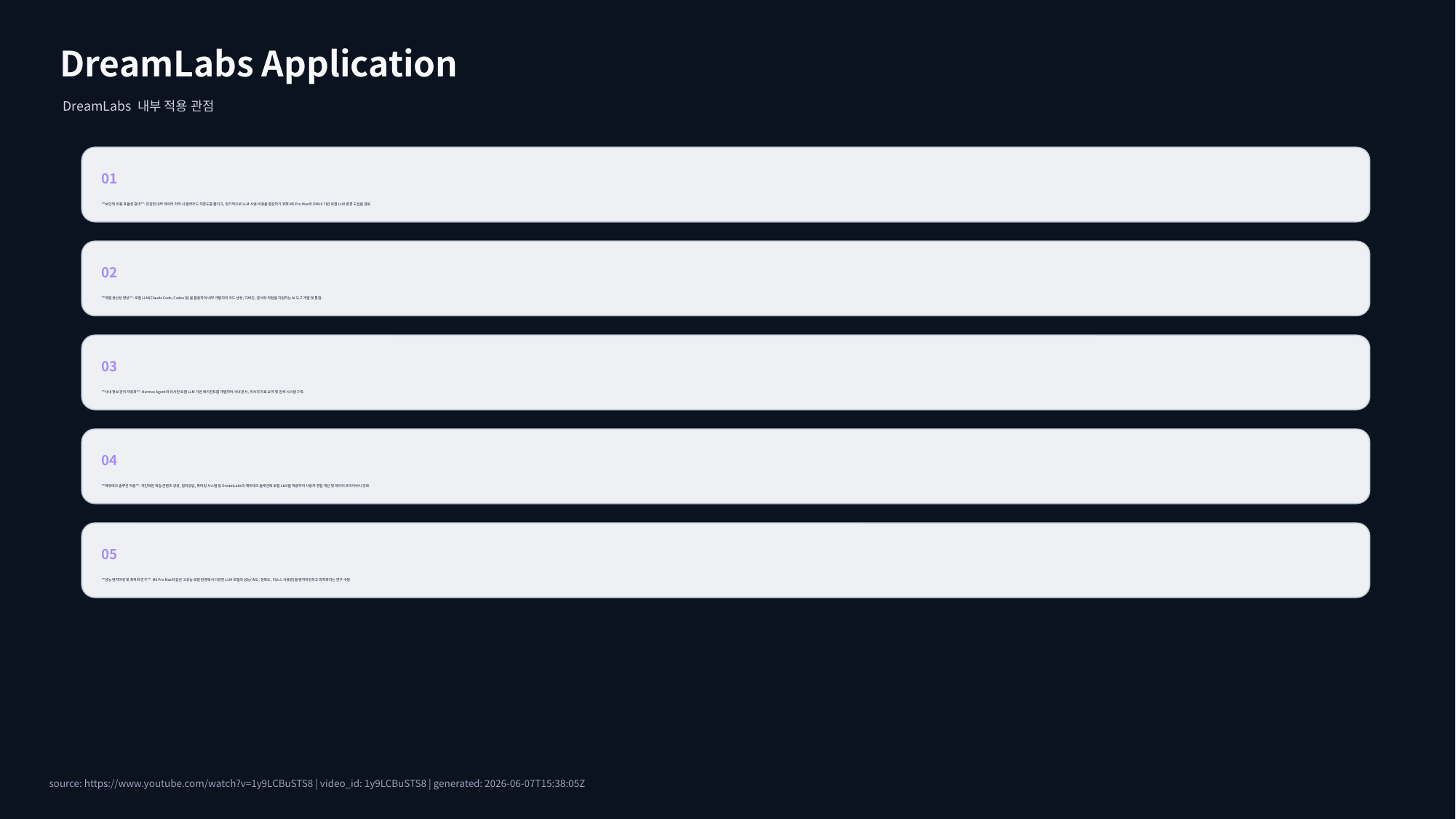

DreamLabs Application
DreamLabs 내부 적용 관점

01
**보안 및 비용 효율성 증대**: 민감한 내부 데이터 처리 시 클라우드 의존도를 줄이고, 장기적으로 LLM 사용 비용을 절감하기 위해 M5 Pro Max와 OMLX 기반 로컬 LLM 환경 도입을 검토.

02
**개발 생산성 향상**: 로컬 LLM(Claude Code, Codex 등)을 활용하여 내부 개발자의 코드 생성, 디버깅, 문서화 작업을 지원하는 AI 도구 개발 및 통합.

03
**사내 정보 관리 자동화**: Hermes Agent와 유사한 로컬 LLM 기반 에이전트를 개발하여 사내 문서, 리서치 자료 요약 및 검색 시스템 구축.

04
**에듀테크 솔루션 적용**: 개인화된 학습 콘텐츠 생성, 질의응답, 튜터링 시스템 등 DreamLabs의 에듀테크 솔루션에 로컬 LLM을 적용하여 사용자 경험 개선 및 데이터 프라이버시 강화.

05
**성능 벤치마킹 및 최적화 연구**: M5 Pro Max와 같은 고성능 로컬 환경에서 다양한 LLM 모델의 성능(속도, 정확도, 리소스 사용량)을 벤치마킹하고 최적화하는 연구 수행.
source: https://www.youtube.com/watch?v=1y9LCBuSTS8 | video_id: 1y9LCBuSTS8 | generated: 2026-06-07T15:38:05Z